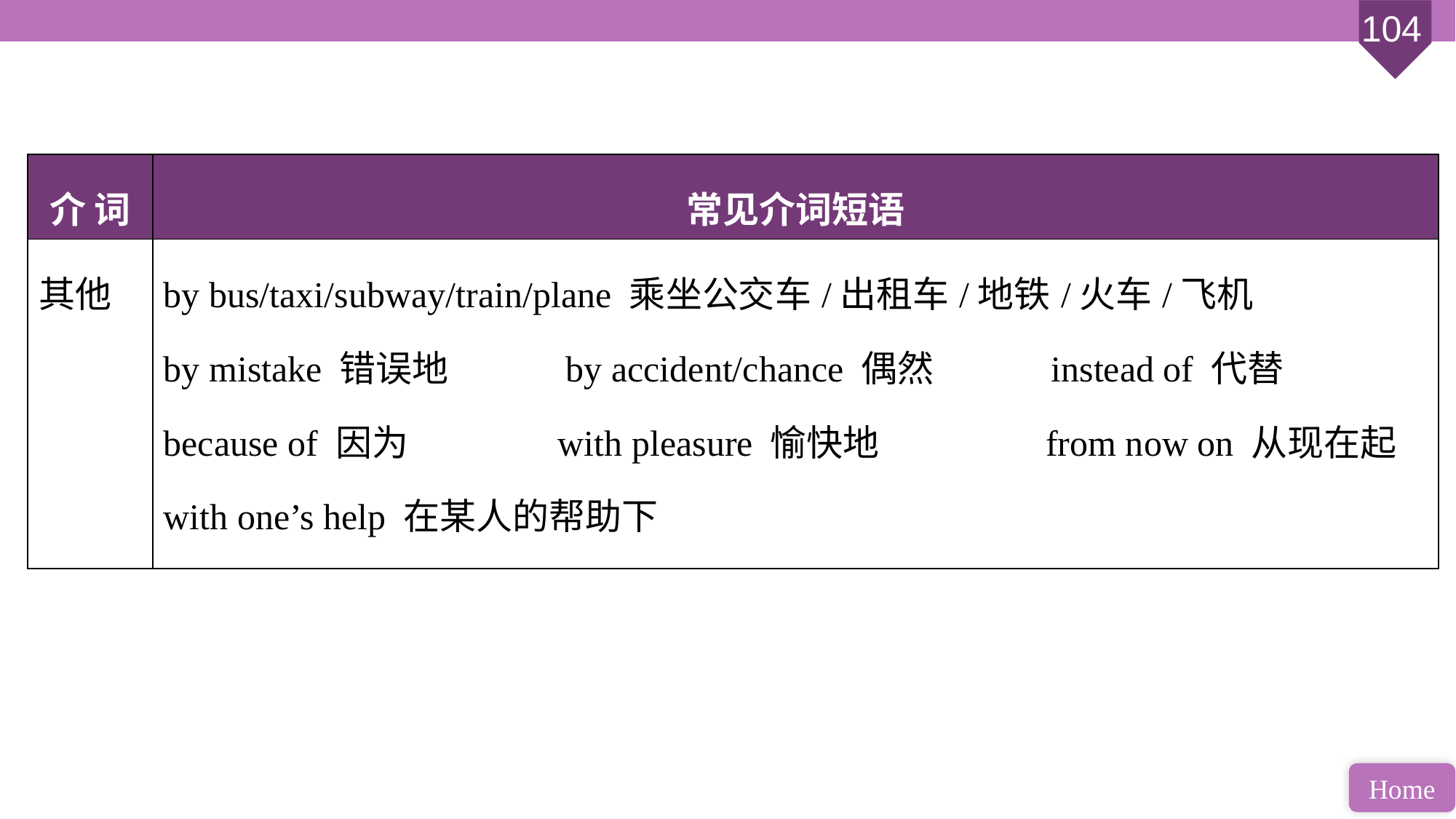

| 介 词 | 常见介词短语 |
| --- | --- |
| 其他 | by bus/taxi/subway/train/plane 乘坐公交车/出租车/地铁/火车/飞机 by mistake 错误地 by accident/chance 偶然 instead of 代替 because of 因为 with pleasure 愉快地 from now on 从现在起 with one’s help 在某人的帮助下 |